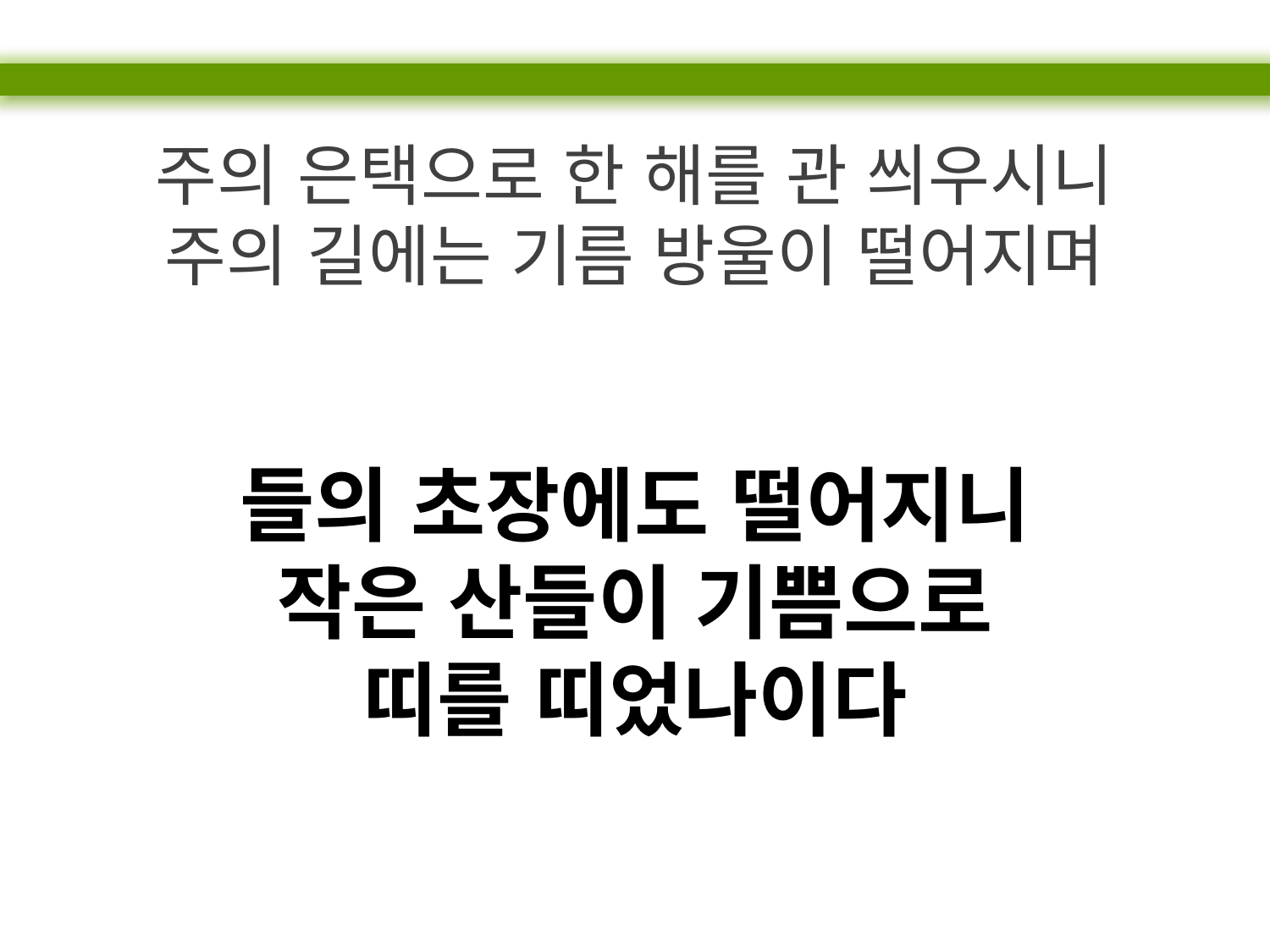

주의 은택으로 한 해를 관 씌우시니
주의 길에는 기름 방울이 떨어지며
들의 초장에도 떨어지니
작은 산들이 기쁨으로
띠를 띠었나이다